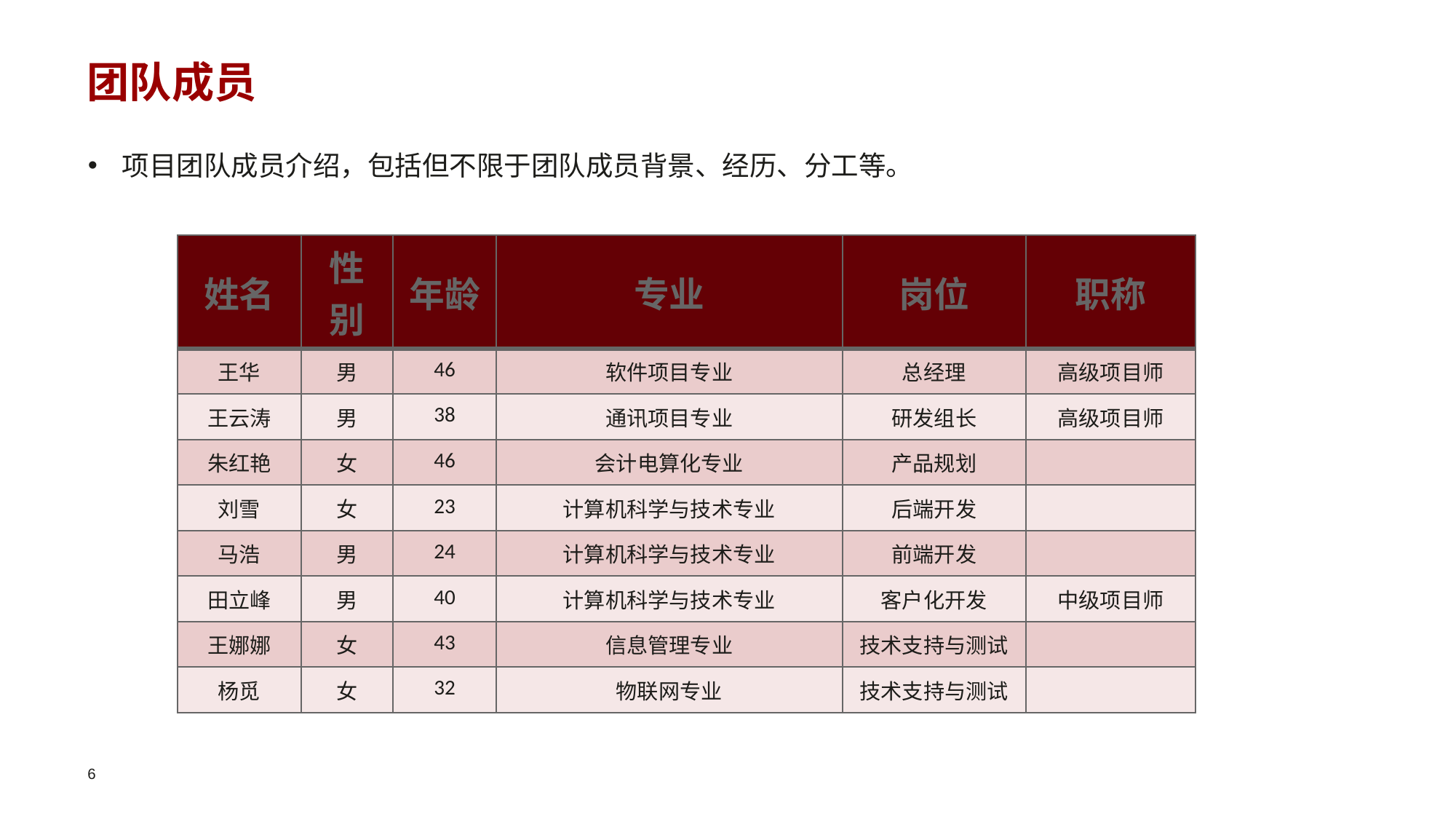

团队成员
项目团队成员介绍，包括但不限于团队成员背景、经历、分工等。
| 姓名 | 性别 | 年龄 | 专业 | 岗位 | 职称 |
| --- | --- | --- | --- | --- | --- |
| 王华 | 男 | 46 | 软件项目专业 | 总经理 | 高级项目师 |
| 王云涛 | 男 | 38 | 通讯项目专业 | 研发组长 | 高级项目师 |
| 朱红艳 | 女 | 46 | 会计电算化专业 | 产品规划 |  |
| 刘雪 | 女 | 23 | 计算机科学与技术专业 | 后端开发 |  |
| 马浩 | 男 | 24 | 计算机科学与技术专业 | 前端开发 |  |
| 田立峰 | 男 | 40 | 计算机科学与技术专业 | 客户化开发 | 中级项目师 |
| 王娜娜 | 女 | 43 | 信息管理专业 | 技术支持与测试 |  |
| 杨觅 | 女 | 32 | 物联网专业 | 技术支持与测试 |  |